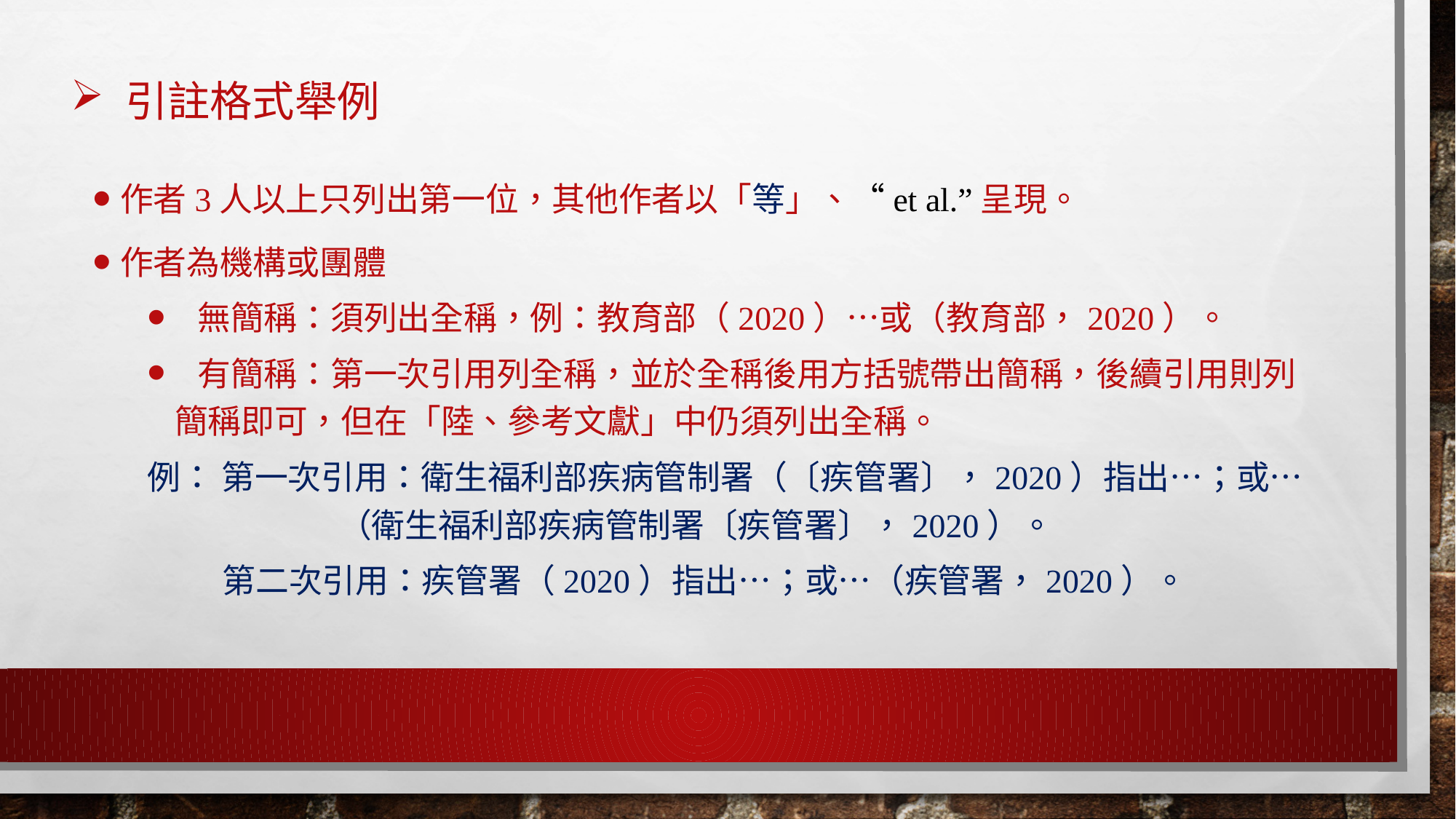

# 引註格式舉例
作者3人以上只列出第一位，其他作者以「等」、“et al.”呈現。
作者為機構或團體
  無簡稱：須列出全稱，例：教育部（2020）…或（教育部，2020）。
  有簡稱：第一次引用列全稱，並於全稱後用方括號帶出簡稱，後續引用則列簡稱即可，但在「陸、參考文獻」中仍須列出全稱。
例： 第一次引用：衛生福利部疾病管制署（〔疾管署〕，2020）指出…；或… （衛生福利部疾病管制署〔疾管署〕，2020）。
         第二次引用：疾管署（2020）指出…；或…（疾管署，2020）。